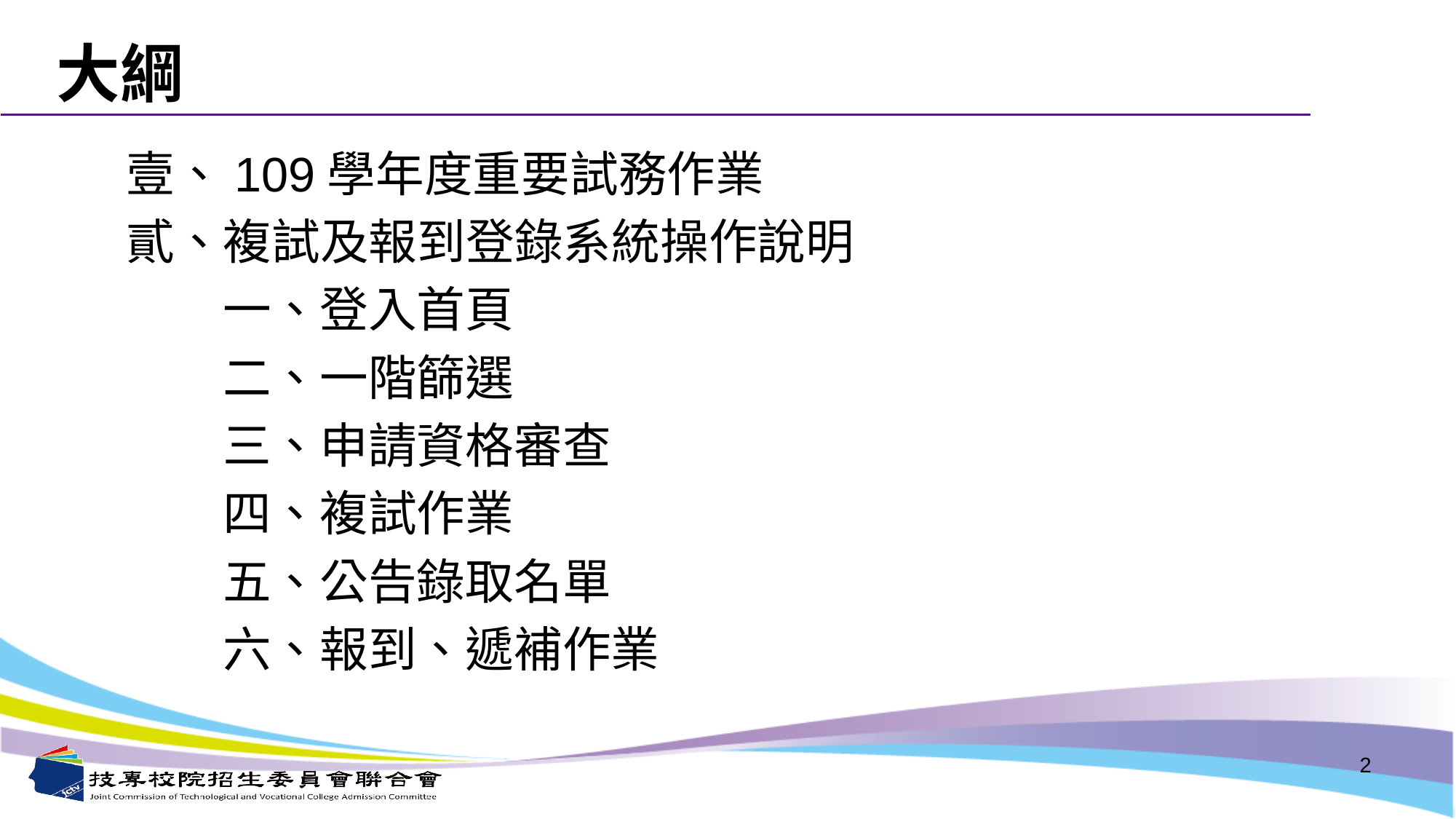

# 大綱
壹、109學年度重要試務作業
貳、複試及報到登錄系統操作說明
一、登入首頁
二、一階篩選
三、申請資格審查
四、複試作業
五、公告錄取名單
六、報到、遞補作業
2